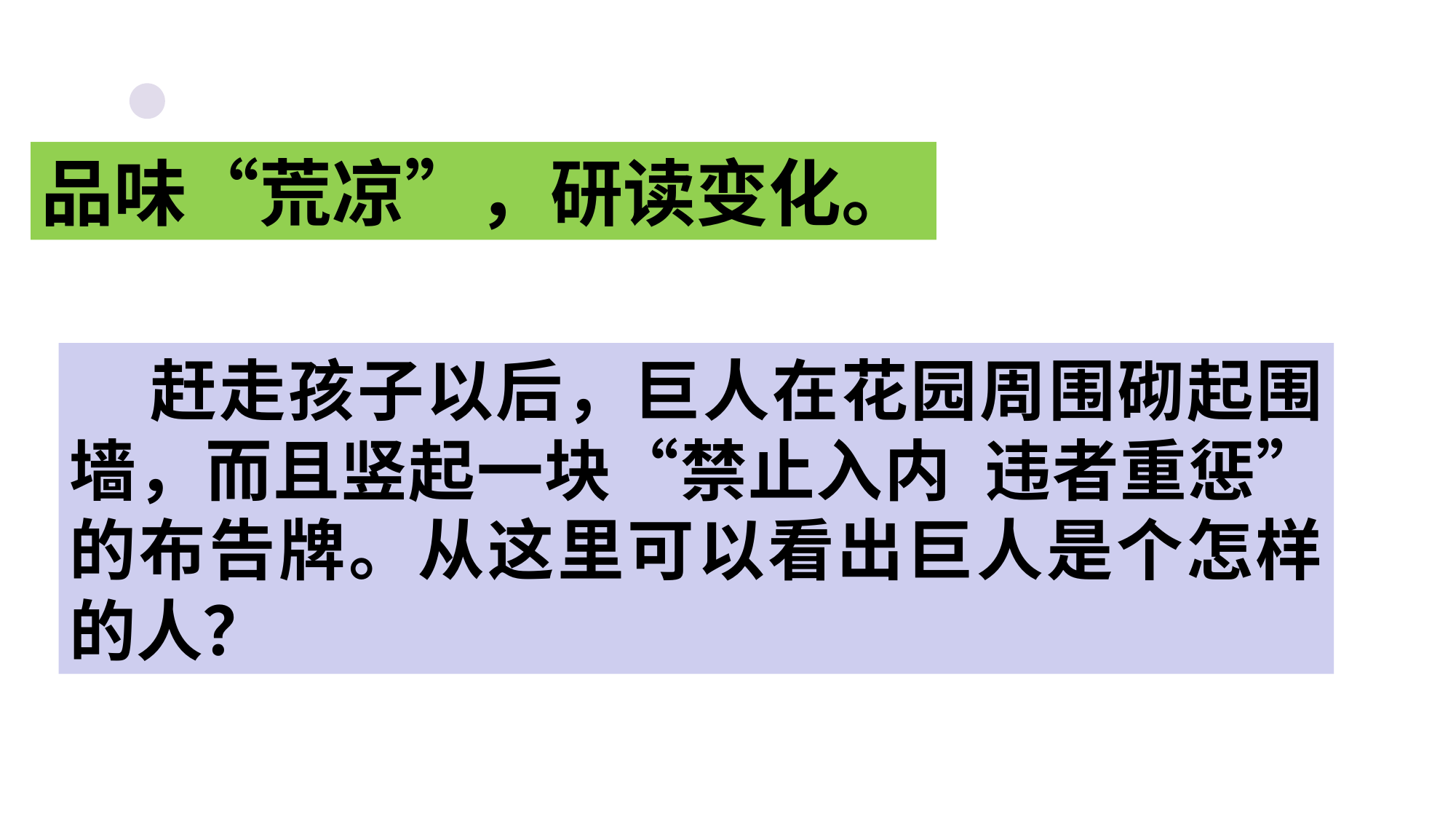

品味“荒凉”，研读变化。
    赶走孩子以后，巨人在花园周围砌起围墙，而且竖起一块“禁止入内  违者重惩”的布告牌。从这里可以看出巨人是个怎样的人？